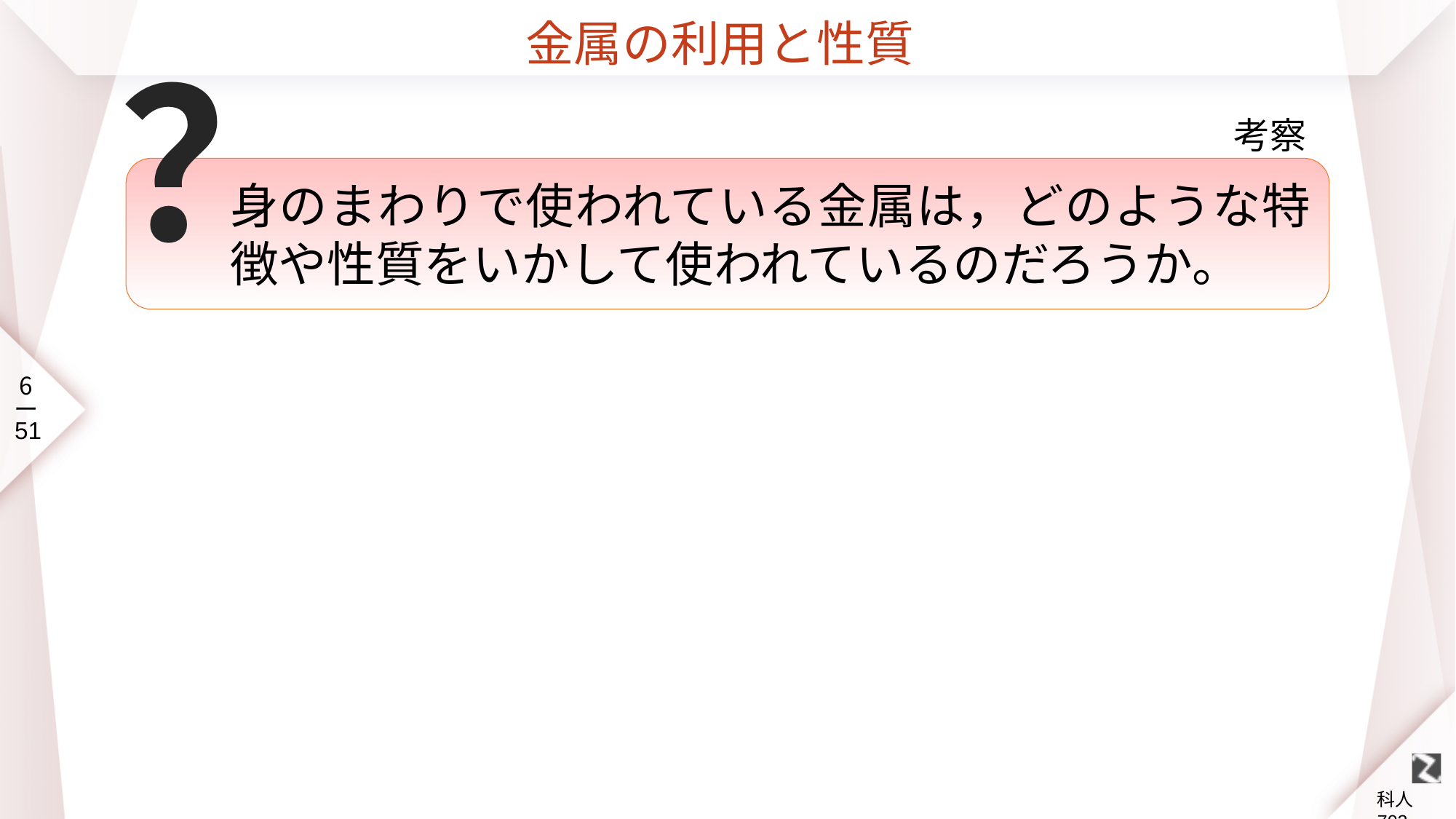

# 金属の利用と性質
２章　１節　|　２　金属

？
考察
身のまわりで使われている金属は，どのような特徴や性質をいかして使われているのだろうか。